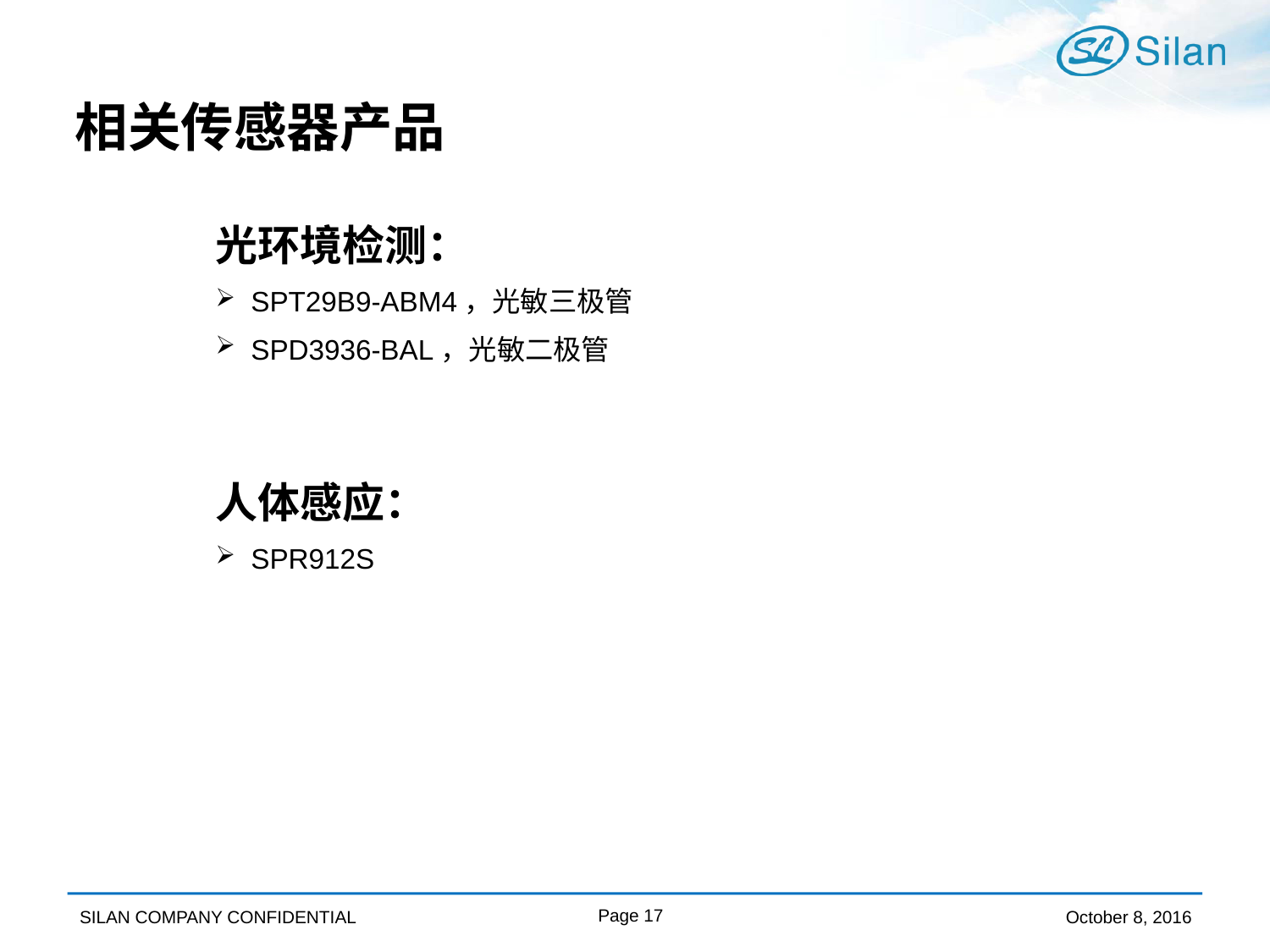

# 相关传感器产品
光环境检测：
SPT29B9-ABM4，光敏三极管
SPD3936-BAL，光敏二极管
人体感应：
SPR912S

Page 17
October 8, 2016